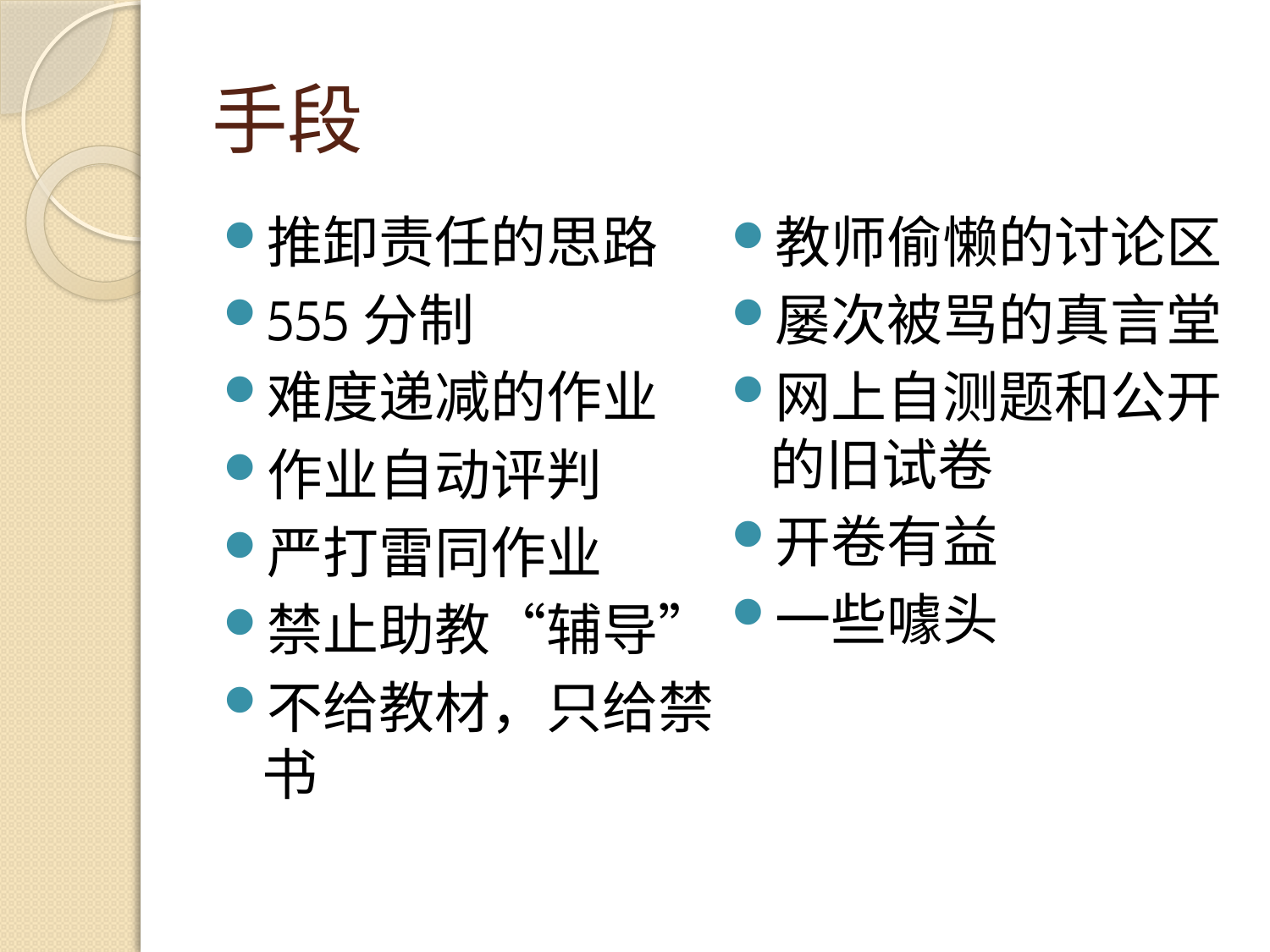

# 手段
推卸责任的思路
555分制
难度递减的作业
作业自动评判
严打雷同作业
禁止助教“辅导”
不给教材，只给禁书
教师偷懒的讨论区
屡次被骂的真言堂
网上自测题和公开的旧试卷
开卷有益
一些噱头